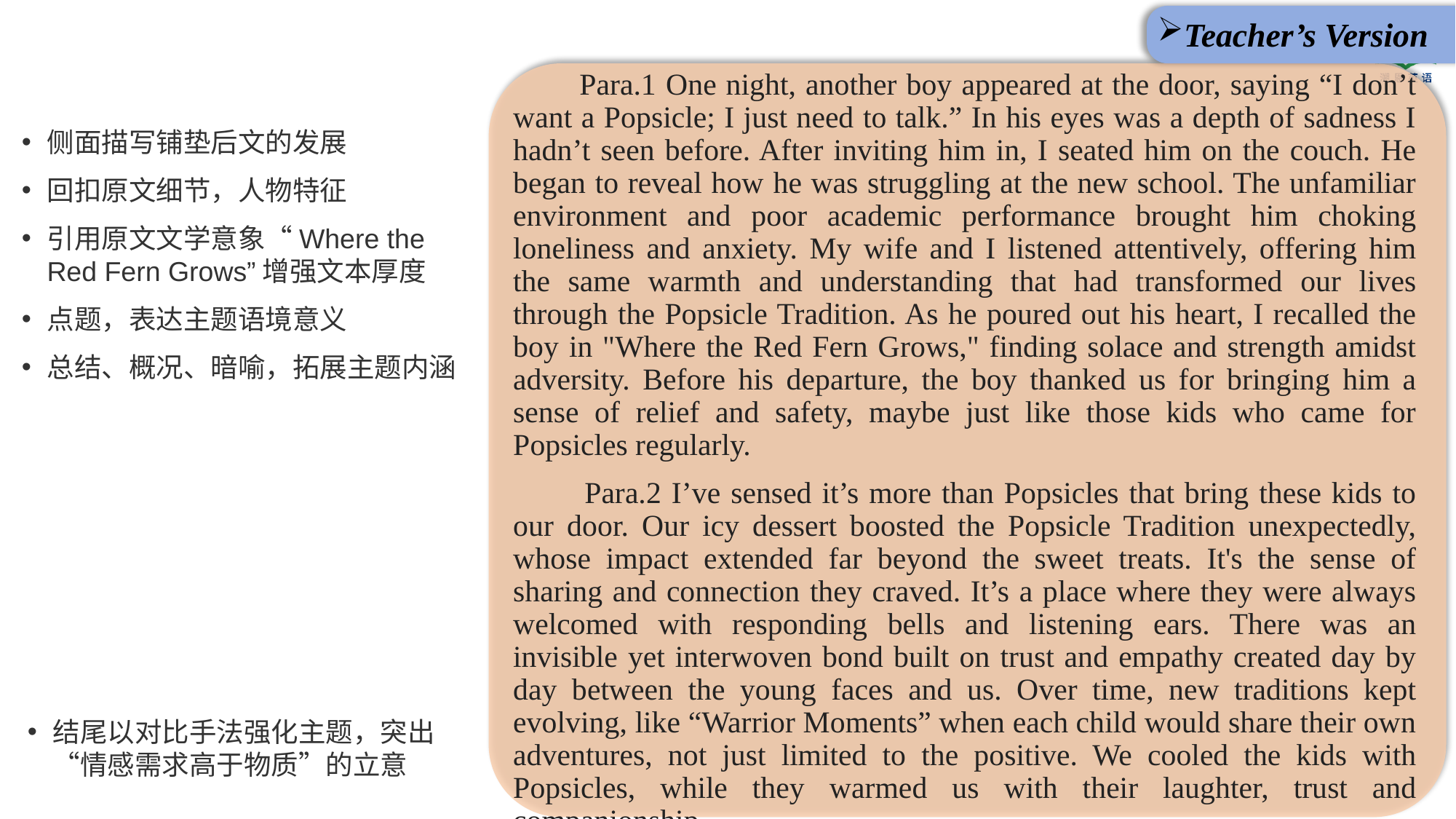

Teacher’s Version
       Para.1 One night, another boy appeared at the door, saying “I don’t want a Popsicle; I just need to talk.” In his eyes was a depth of sadness I hadn’t seen before. After inviting him in, I seated him on the couch. He began to reveal how he was struggling at the new school. The unfamiliar environment and poor academic performance brought him choking loneliness and anxiety. My wife and I listened attentively, offering him the same warmth and understanding that had transformed our lives through the Popsicle Tradition. As he poured out his heart, I recalled the boy in "Where the Red Fern Grows," finding solace and strength amidst adversity. Before his departure, the boy thanked us for bringing him a sense of relief and safety, maybe just like those kids who came for Popsicles regularly.
       Para.2 I’ve sensed it’s more than Popsicles that bring these kids to our door. Our icy dessert boosted the Popsicle Tradition unexpectedly, whose impact extended far beyond the sweet treats. It's the sense of sharing and connection they craved. It’s a place where they were always welcomed with responding bells and listening ears. There was an invisible yet interwoven bond built on trust and empathy created day by day between the young faces and us. Over time, new traditions kept evolving, like “Warrior Moments” when each child would share their own adventures, not just limited to the positive. We cooled the kids with Popsicles, while they warmed us with their laughter, trust and companionship.

侧面描写铺垫后文的发展
回扣原文细节，人物特征
引用原文文学意象“Where the Red Fern Grows”增强文本厚度
点题，表达主题语境意义
总结、概况、暗喻，拓展主题内涵

结尾以对比手法强化主题，突出“情感需求高于物质”的立意‌